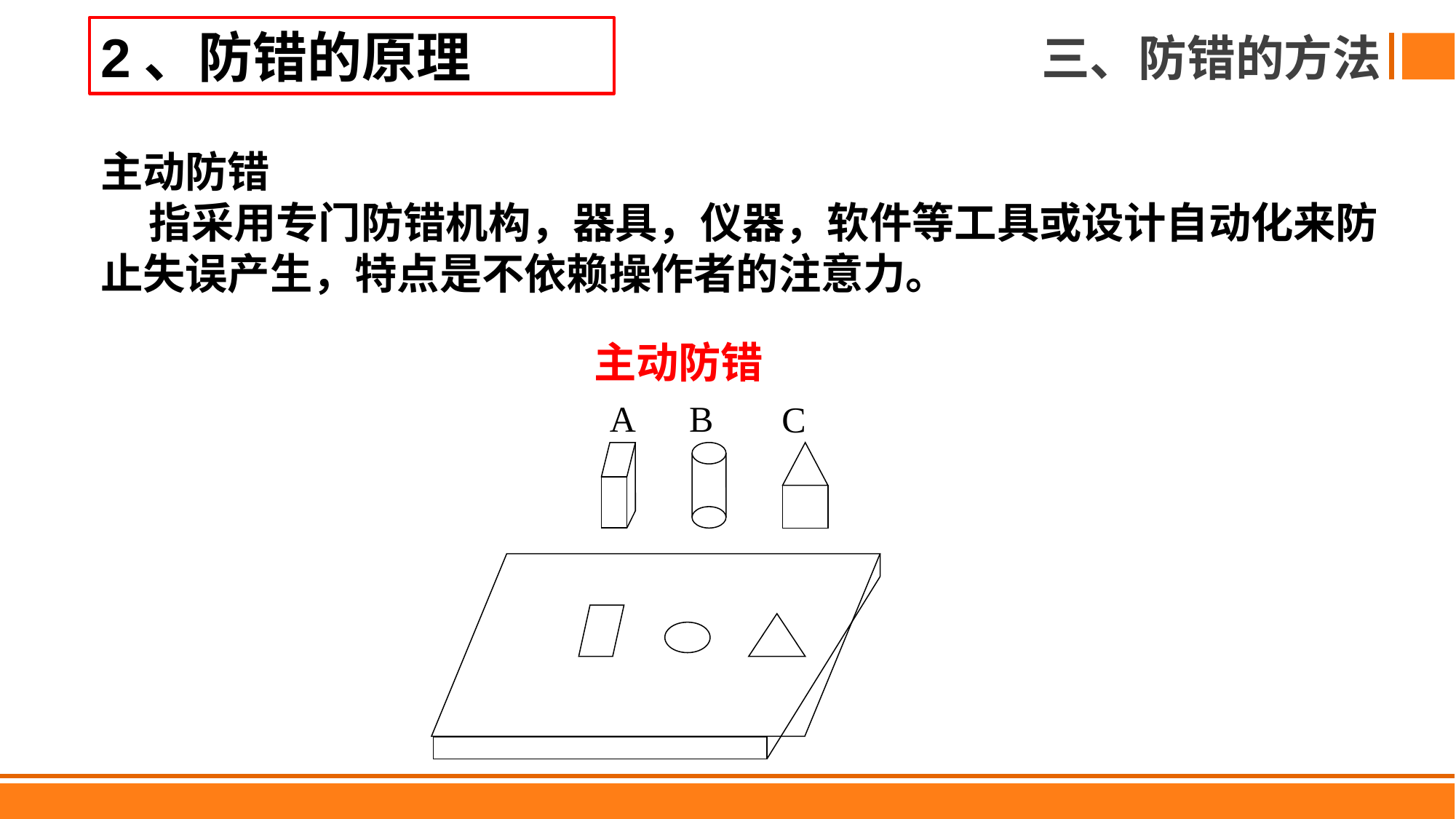

2、防错的原理
三、防错的方法
主动防错
    指采用专门防错机构，器具，仪器，软件等工具或设计自动化来防止失误产生，特点是不依赖操作者的注意力。
主动防错
A
B
C